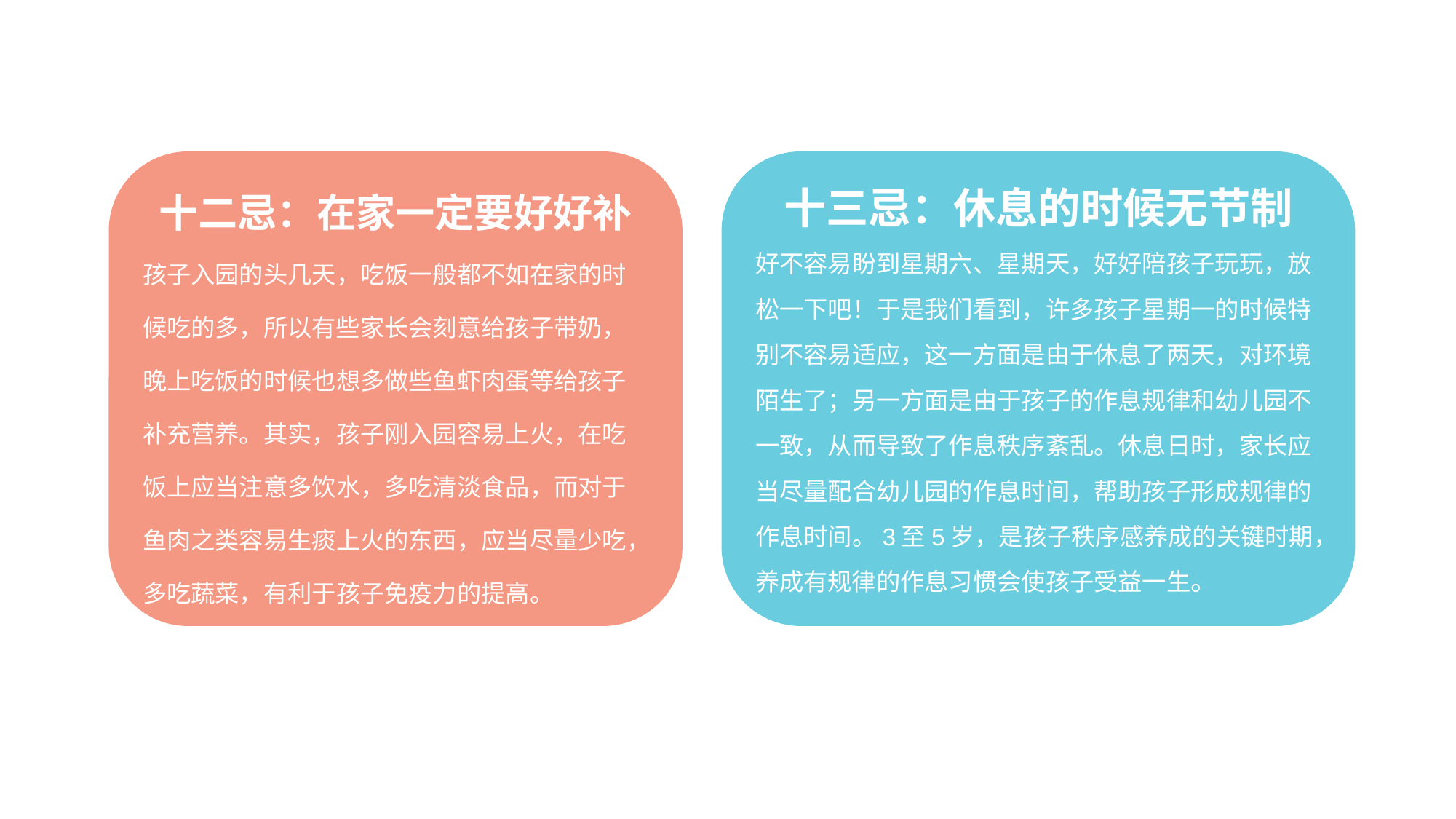

十二忌：在家一定要好好补
孩子入园的头几天，吃饭一般都不如在家的时候吃的多，所以有些家长会刻意给孩子带奶，晚上吃饭的时候也想多做些鱼虾肉蛋等给孩子补充营养。其实，孩子刚入园容易上火，在吃饭上应当注意多饮水，多吃清淡食品，而对于鱼肉之类容易生痰上火的东西，应当尽量少吃，多吃蔬菜，有利于孩子免疫力的提高。

十三忌：休息的时候无节制
好不容易盼到星期六、星期天，好好陪孩子玩玩，放松一下吧！于是我们看到，许多孩子星期一的时候特别不容易适应，这一方面是由于休息了两天，对环境陌生了；另一方面是由于孩子的作息规律和幼儿园不一致，从而导致了作息秩序紊乱。休息日时，家长应当尽量配合幼儿园的作息时间，帮助孩子形成规律的作息时间。3至5岁，是孩子秩序感养成的关键时期，养成有规律的作息习惯会使孩子受益一生。